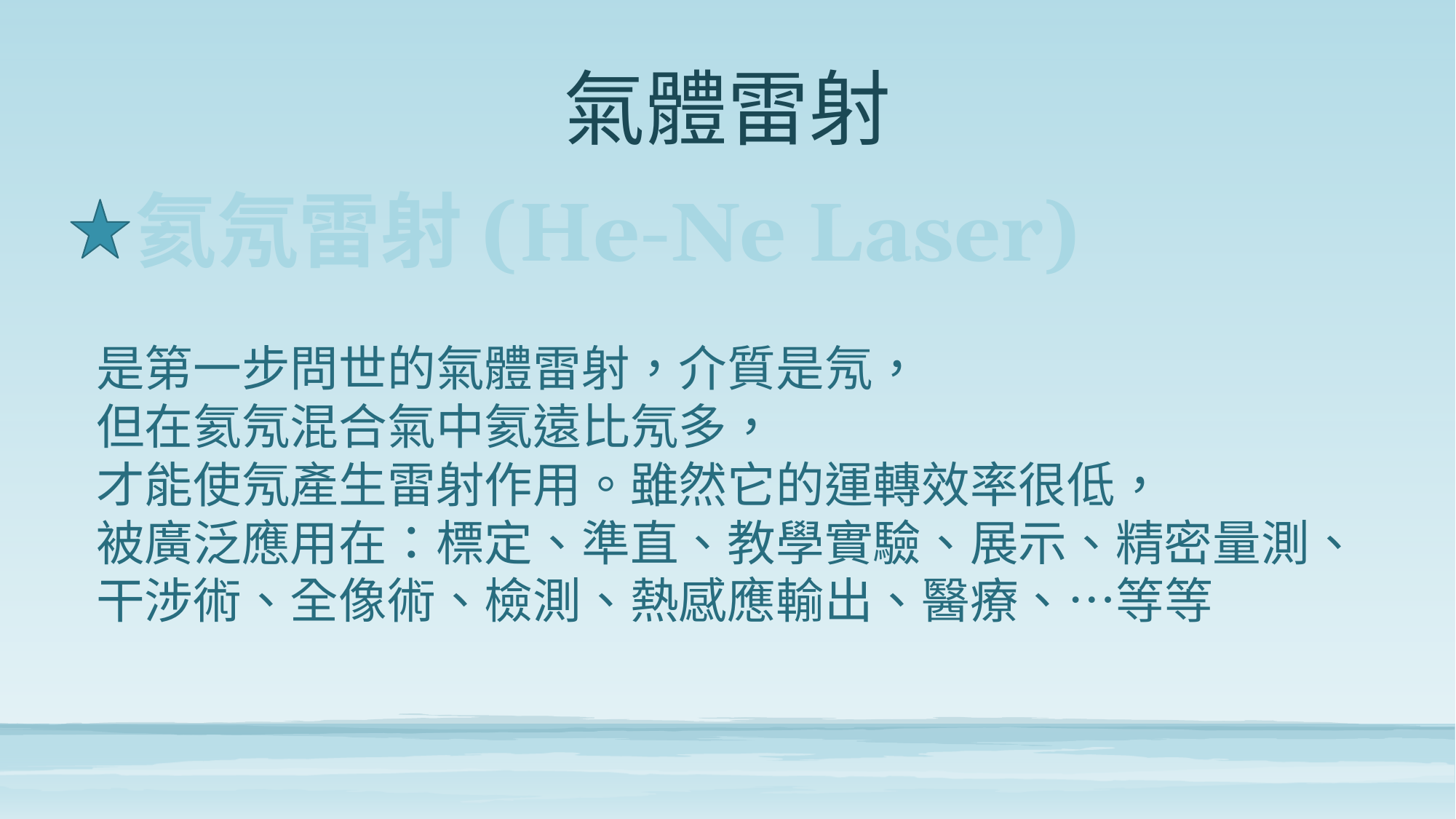

# 氣體雷射
氦氖雷射(He-Ne Laser)

是第一步問世的氣體雷射，介質是氖，
但在氦氖混合氣中氦遠比氖多，
才能使氖產生雷射作用。雖然它的運轉效率很低，
被廣泛應用在：標定、準直、教學實驗、展示、精密量測、
干涉術、全像術、檢測、熱感應輸出、醫療、…等等